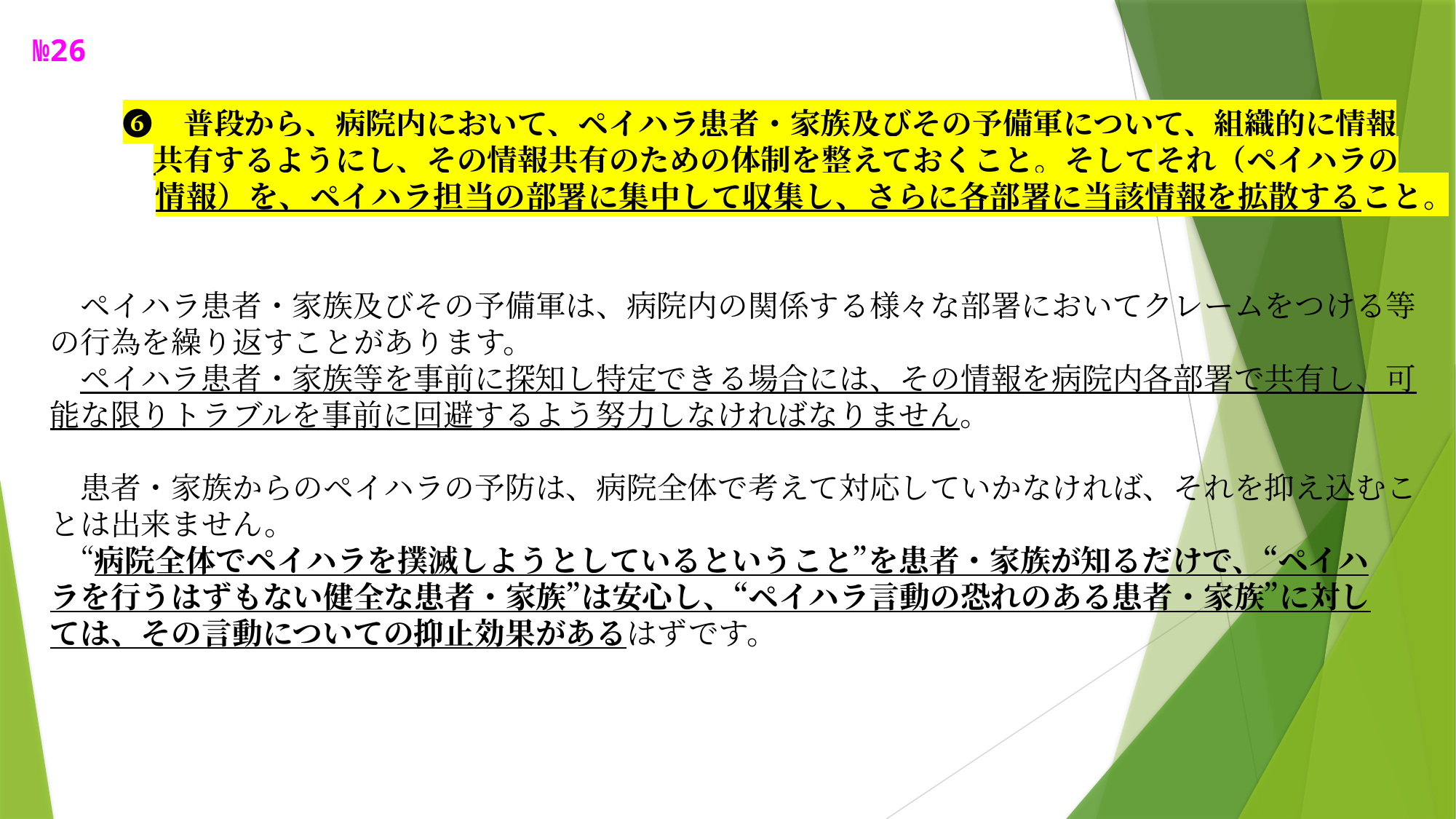

№26

　　　❻　普段から、病院内において、ペイハラ患者・家族及びその予備軍について、組織的に情報
　　　　共有するようにし、その情報共有のための体制を整えておくこと。そしてそれ（ペイハラの
　　　　情報）を、ペイハラ担当の部署に集中して収集し、さらに各部署に当該情報を拡散すること。

　ペイハラ患者・家族及びその予備軍は、病院内の関係する様々な部署においてクレームをつける等
の行為を繰り返すことがあります。
　ペイハラ患者・家族等を事前に探知し特定できる場合には、その情報を病院内各部署で共有し、可
能な限りトラブルを事前に回避するよう努力しなければなりません。

　患者・家族からのペイハラの予防は、病院全体で考えて対応していかなければ、それを抑え込むこ
とは出来ません。
　“病院全体でペイハラを撲滅しようとしているということ”を患者・家族が知るだけで、“ペイハ
ラを行うはずもない健全な患者・家族”は安心し、“ペイハラ言動の恐れのある患者・家族”に対し
ては、その言動についての抑止効果があるはずです。